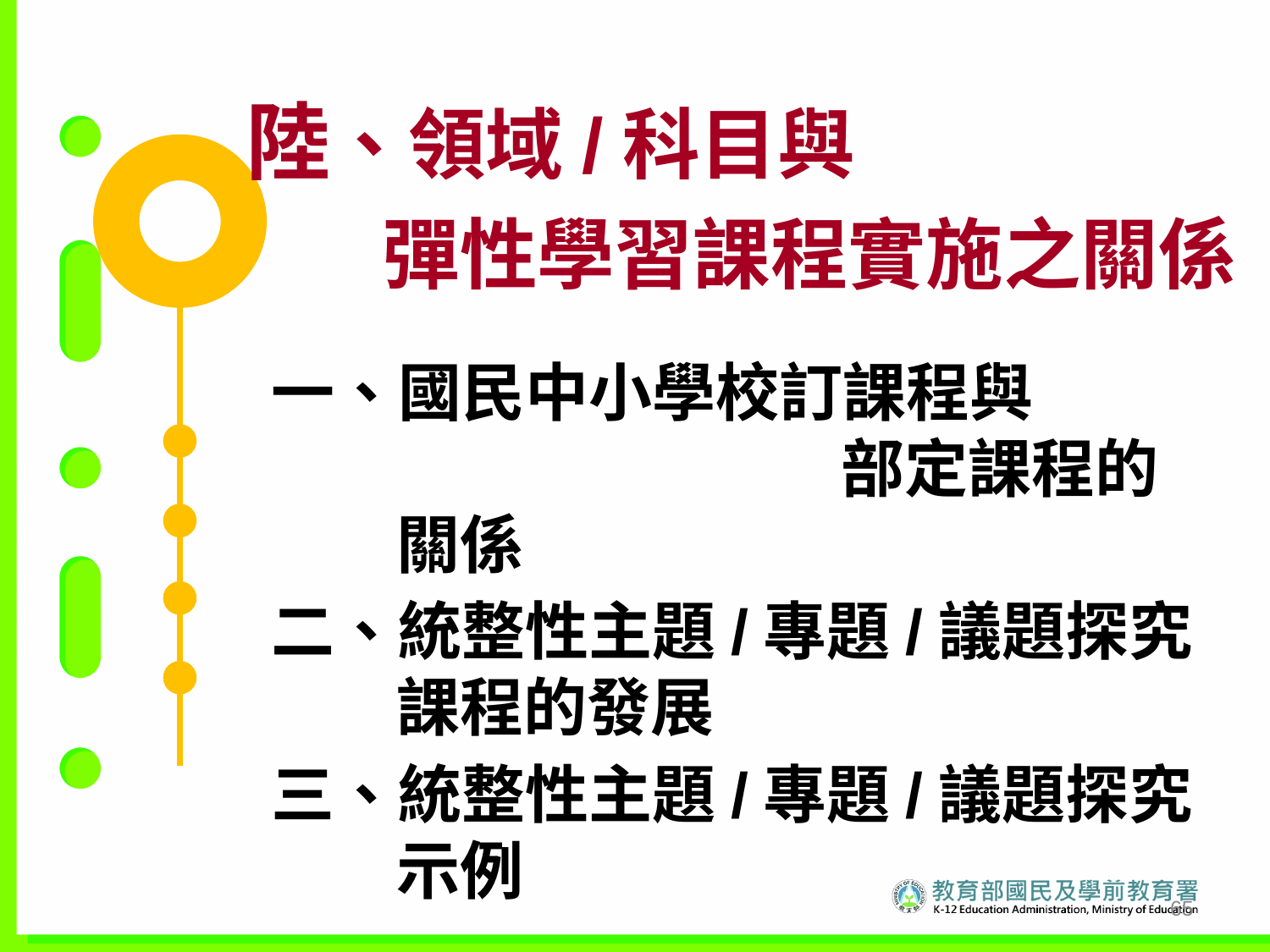

陸、領域/科目與
　　　　彈性學習課程實施之關係

一、國民中小學校訂課程與　　　　　　　　　部定課程的關係
二、統整性主題/專題/議題探究課程的發展
三、統整性主題/專題/議題探究示例

65